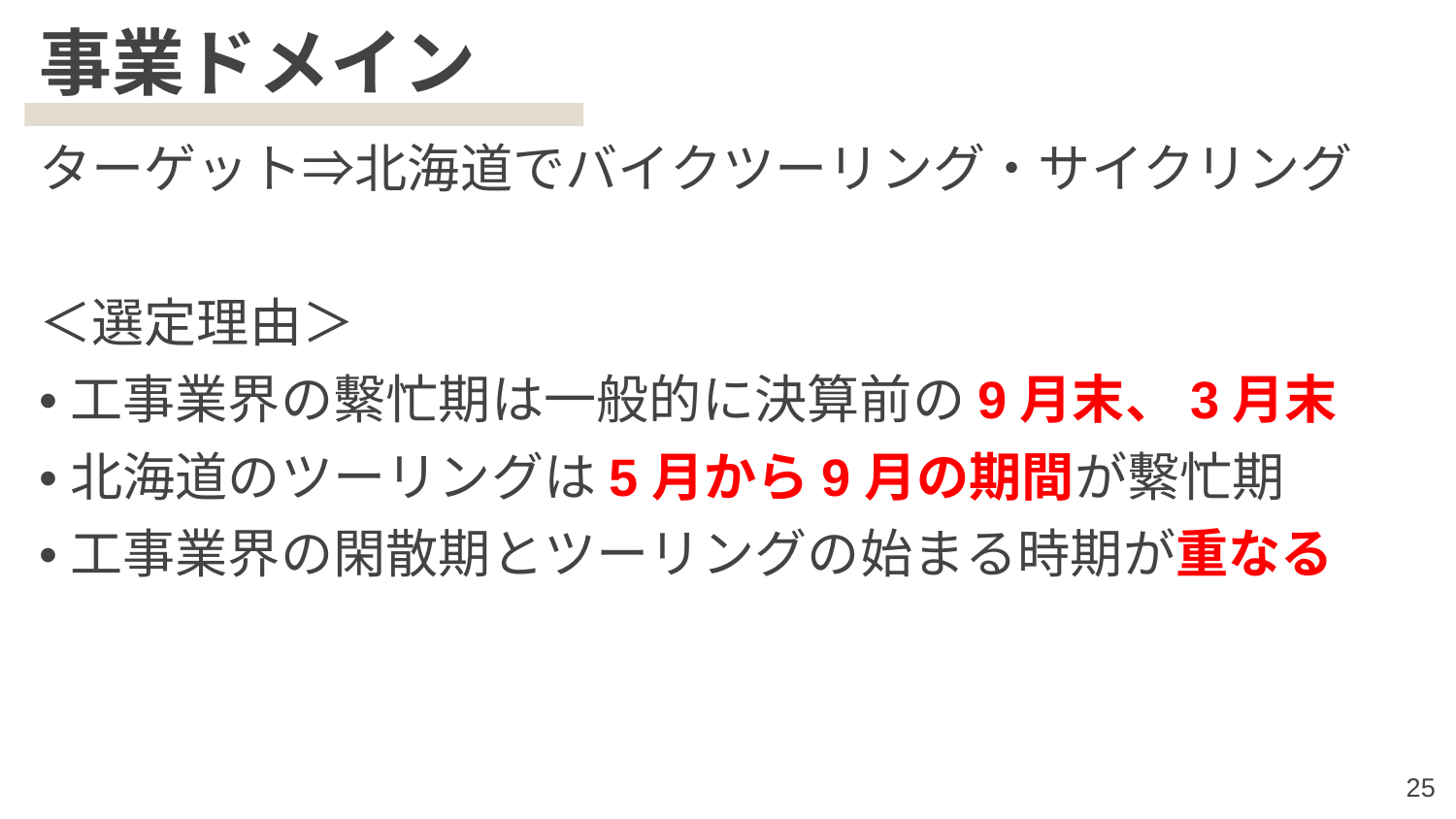

事業ドメイン

ターゲット⇒北海道でバイクツーリング・サイクリング

＜選定理由＞
•工事業界の繫忙期は一般的に決算前の9月末、3月末
•北海道のツーリングは5月から9月の期間が繫忙期
•工事業界の閑散期とツーリングの始まる時期が重なる
Mercury is the closest planet to the Sun and the smallest one in the Solar System—it’s only a bit larger than our Moon. The planet’s name has nothing to do with the liquid metal, since it was named after the Roman messenger god, Mercury
25